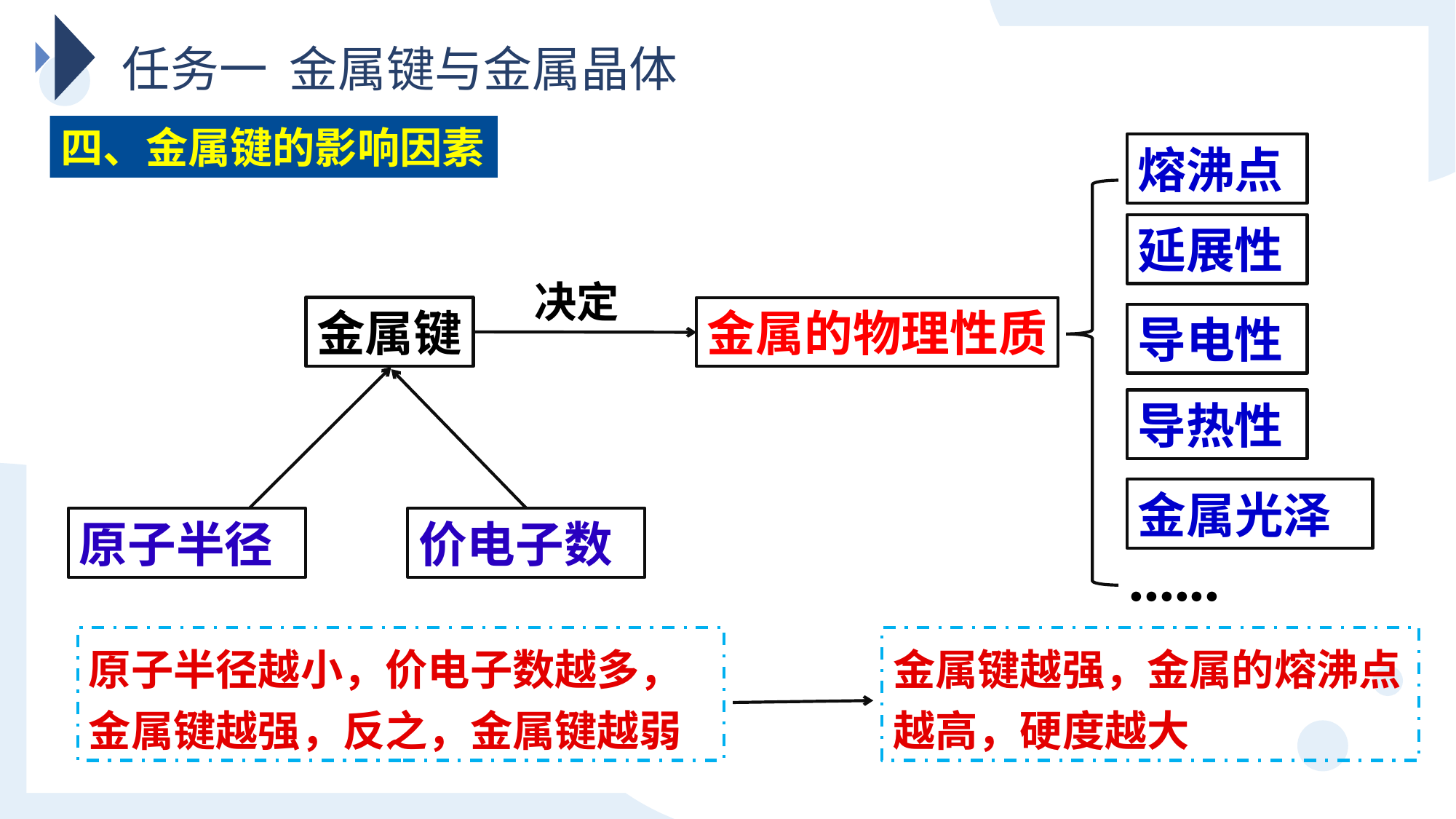

任务一  金属键与金属晶体

四、金属键的影响因素
熔沸点

延展性
决定
金属键
金属的物理性质
导电性
导热性
金属光泽
原子半径
价电子数
......
原子半径越小，价电子数越多，
金属键越强，反之，金属键越弱
金属键越强，金属的熔沸点越高，硬度越大